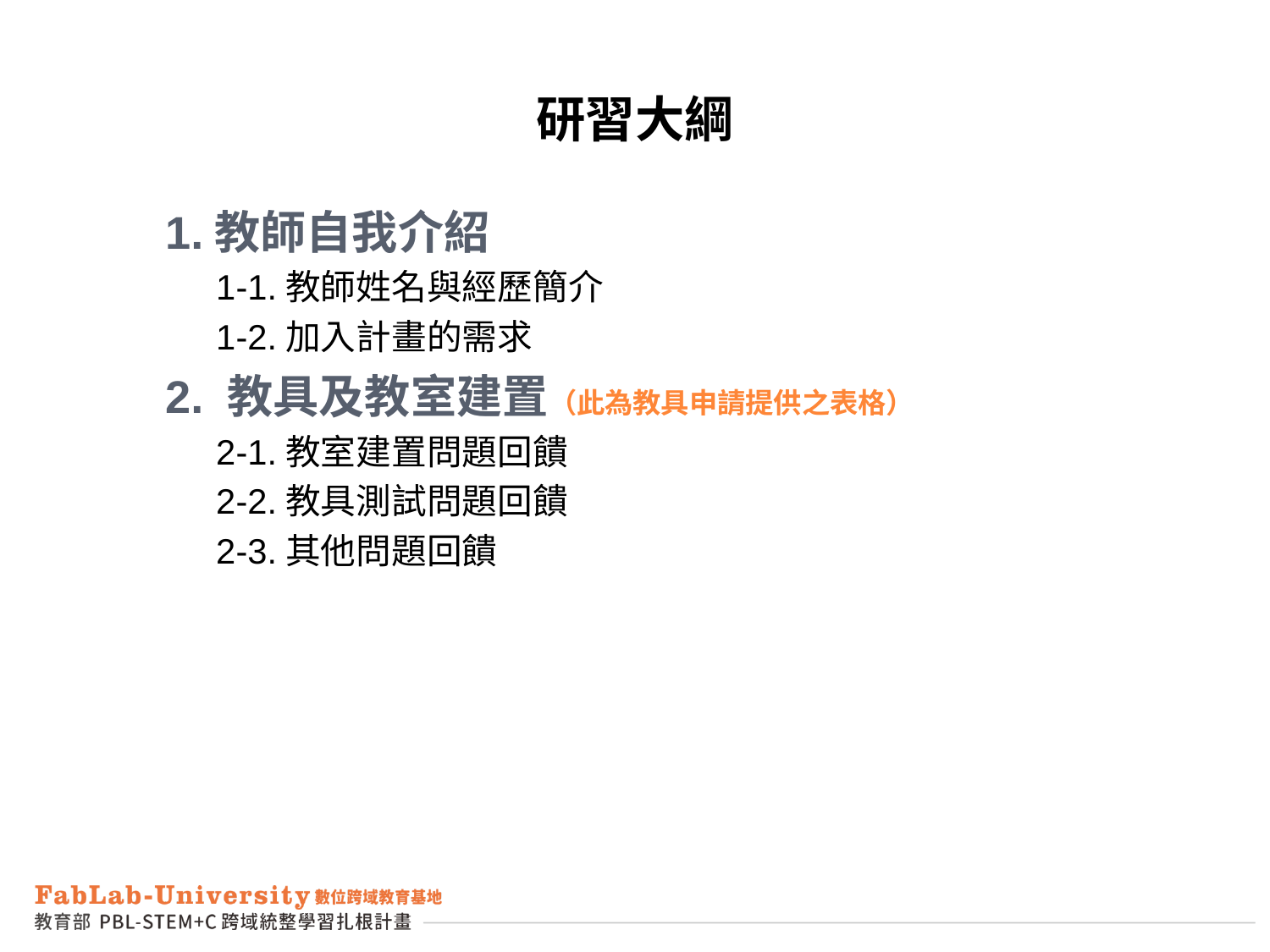

研習大綱
1.教師自我介紹
1-1.教師姓名與經歷簡介
1-2.加入計畫的需求
2. 教具及教室建置（此為教具申請提供之表格）
2-1.教室建置問題回饋
2-2.教具測試問題回饋
2-3.其他問題回饋